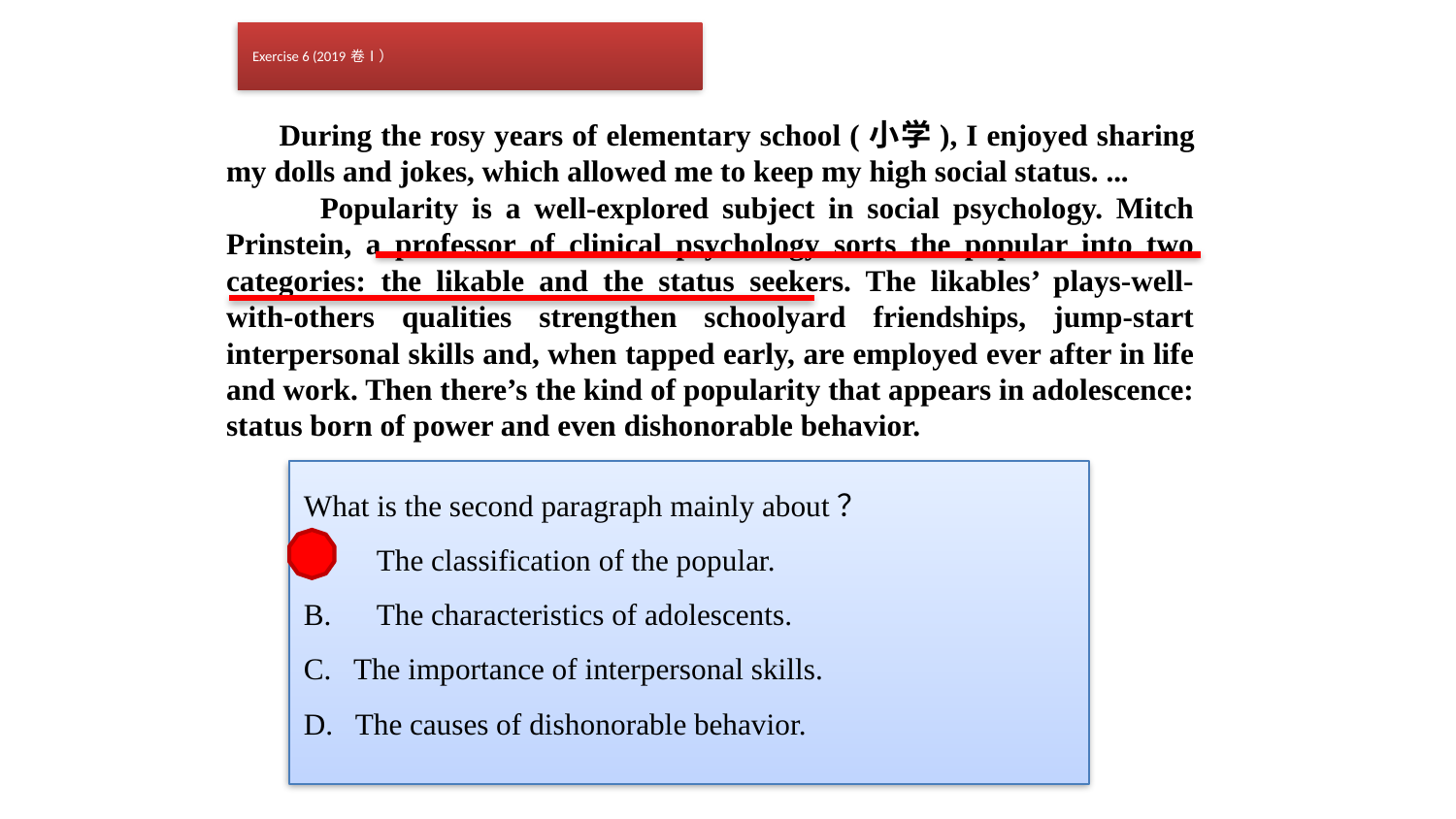

# Exercise 6 (2019 卷Ⅰ）
      During the rosy years of elementary school (小学), I enjoyed sharing my dolls and jokes, which allowed me to keep my high social status. ...
       Popularity is a well-explored subject in social psychology. Mitch Prinstein, a professor of clinical psychology sorts the popular into two categories: the likable and the status seekers. The likables’ plays-well-with-others qualities strengthen schoolyard friendships, jump-start interpersonal skills and, when tapped early, are employed ever after in life and work. Then there’s the kind of popularity that appears in adolescence: status born of power and even dishonorable behavior.

What is the second paragraph mainly about？
The classification of the popular.
The characteristics of adolescents.
C.   The importance of interpersonal skills.
D.   The causes of dishonorable behavior.